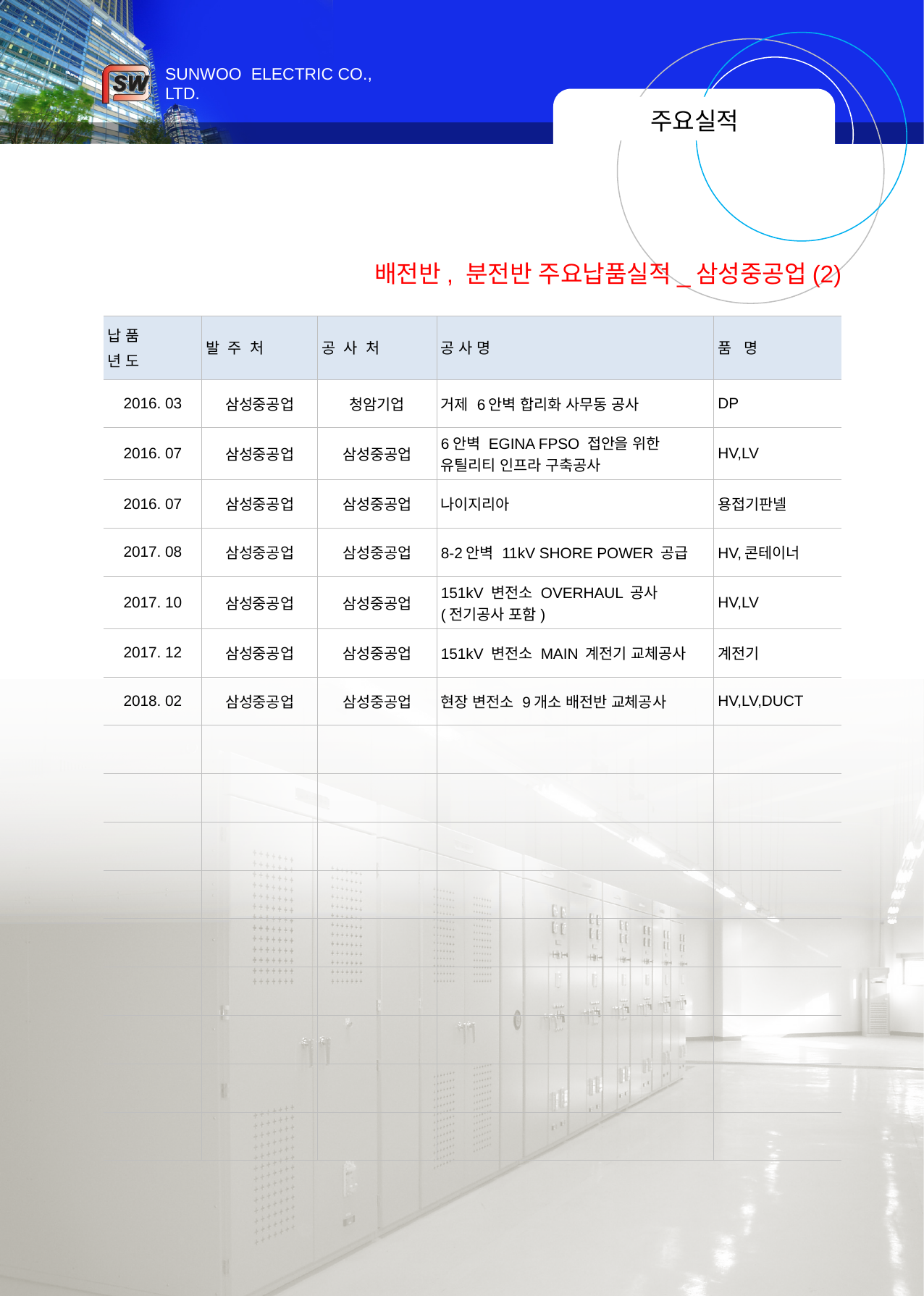

# 주요실적
배전반, 분전반 주요납품실적_삼성중공업(2)
| 납 품 년 도 | 발 주 처 | 공 사 처 | 공 사 명 | 품 명 |
| --- | --- | --- | --- | --- |
| 2016. 03 | 삼성중공업 | 청암기업 | 거제 6안벽 합리화 사무동 공사 | DP |
| 2016. 07 | 삼성중공업 | 삼성중공업 | 6안벽 EGINA FPSO 접안을 위한 유틸리티 인프라 구축공사 | HV,LV |
| 2016. 07 | 삼성중공업 | 삼성중공업 | 나이지리아 | 용접기판넬 |
| 2017. 08 | 삼성중공업 | 삼성중공업 | 8-2안벽 11kV SHORE POWER 공급 | HV,콘테이너 |
| 2017. 10 | 삼성중공업 | 삼성중공업 | 151kV 변전소 OVERHAUL 공사 (전기공사 포함) | HV,LV |
| 2017. 12 | 삼성중공업 | 삼성중공업 | 151kV 변전소 MAIN 계전기 교체공사 | 계전기 |
| 2018. 02 | 삼성중공업 | 삼성중공업 | 현장 변전소 9개소 배전반 교체공사 | HV,LV,DUCT |
|  |  |  |  |  |
|  |  |  |  |  |
|  |  |  |  |  |
|  |  |  |  |  |
|  |  |  |  |  |
|  |  |  |  |  |
|  |  |  |  |  |
|  |  |  |  |  |
|  |  |  |  |  |